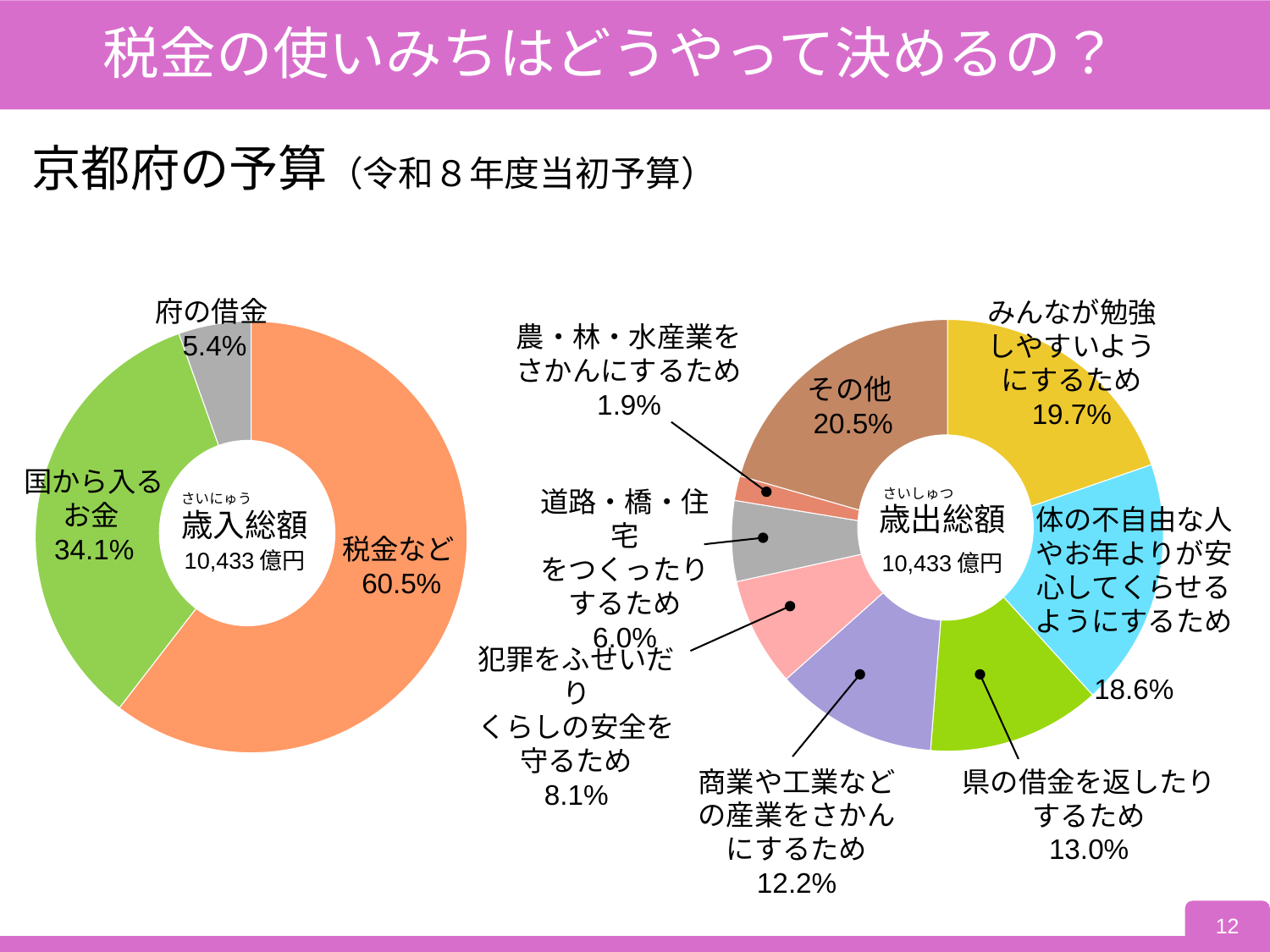

税金の使いみちはどうやって決めるの？
京都府の予算（令和８年度当初予算）
府の借金
5.4%

### Chart

| Category |  |
|---|---|
国から入る
お金
34.1%
さいにゅう
歳入総額
10,433億円
税金など
60.5%
みんなが勉強しやすいようにするため
19.7%

### Chart

| Category |  |
|---|---|
農・林・水産業を
さかんにするため
1.9%
その他
20.5%

道路・橋・住宅
をつくったり
するため
6.0%
さいしゅつ
体の不自由な人やお年よりが安心してくらせるようにするため
18.6%
歳出総額
10,433億円
犯罪をふせいだり
くらしの安全を
守るため
8.1%
商業や工業など
の産業をさかん
にするため
12.2%

県の借金を返したり
するため
13.0%
12